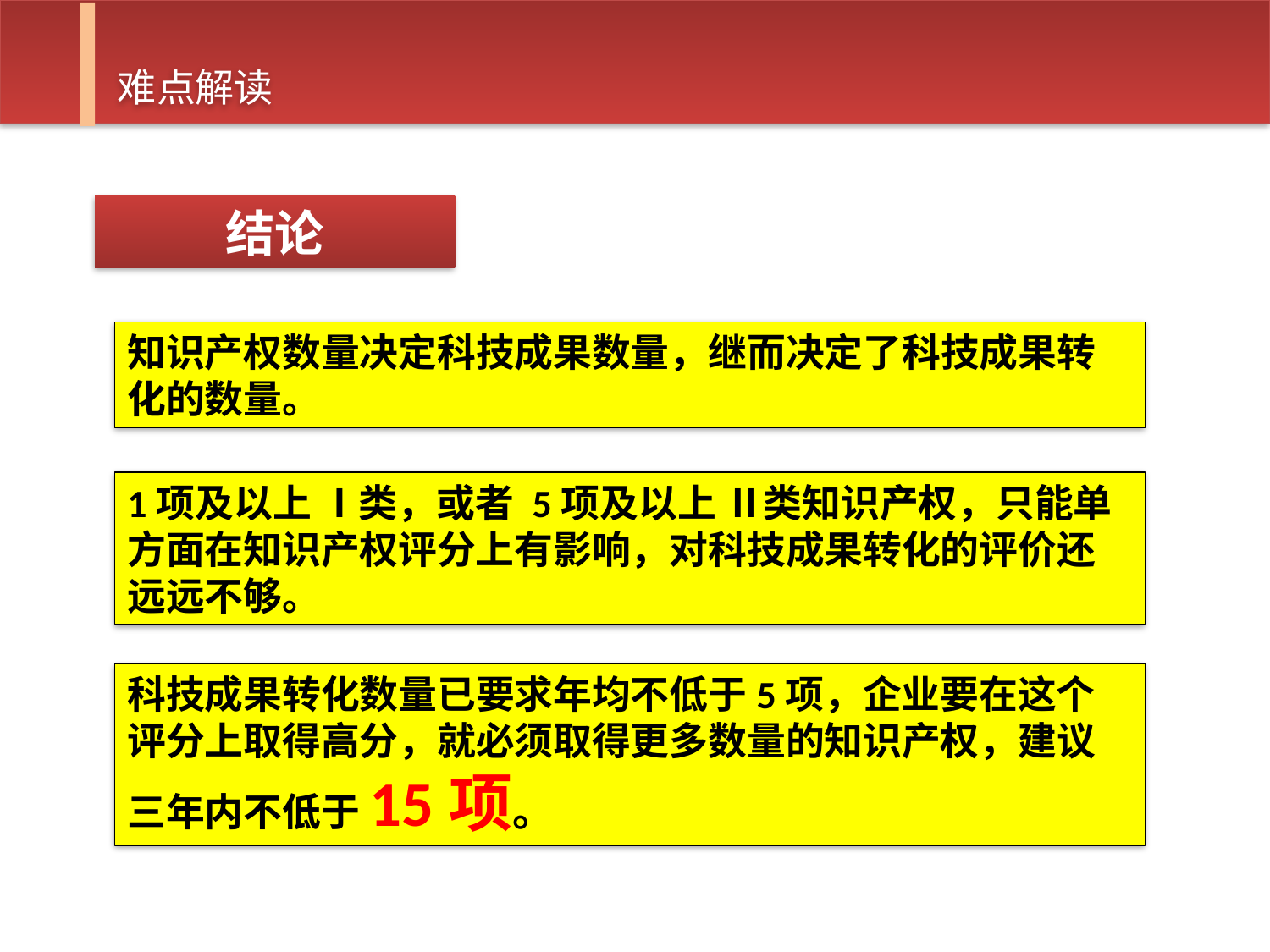

难点解读
结论
知识产权数量决定科技成果数量，继而决定了科技成果转化的数量。
1项及以上 Ⅰ类，或者 5项及以上 Ⅱ类知识产权，只能单方面在知识产权评分上有影响，对科技成果转化的评价还远远不够。
科技成果转化数量已要求年均不低于5项，企业要在这个评分上取得高分，就必须取得更多数量的知识产权，建议三年内不低于15项。